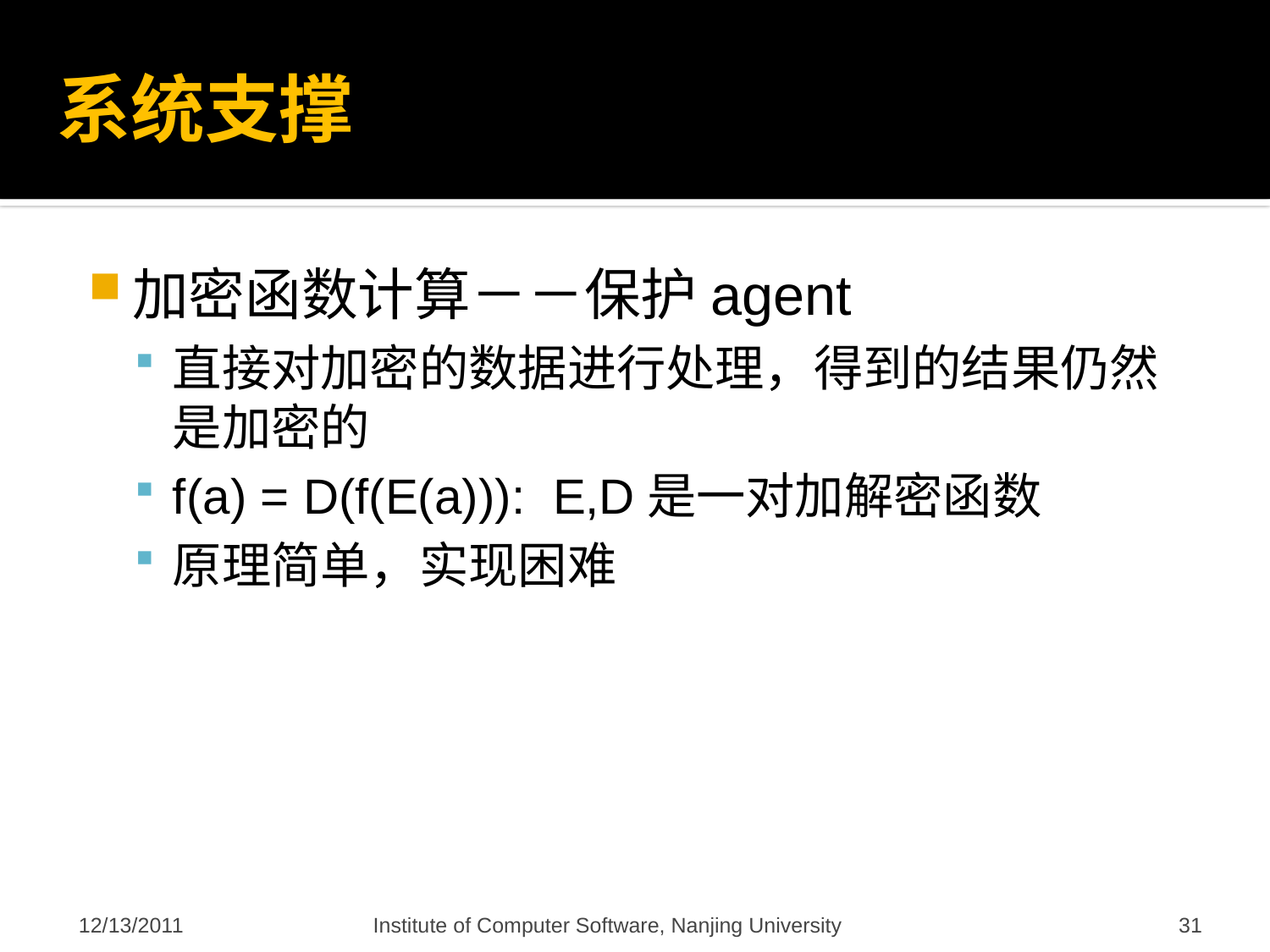

# 系统支撑
加密函数计算－－保护agent
直接对加密的数据进行处理，得到的结果仍然是加密的
f(a) = D(f(E(a))):  E,D是一对加解密函数
原理简单，实现困难
31
12/13/2011
Institute of Computer Software, Nanjing University
31